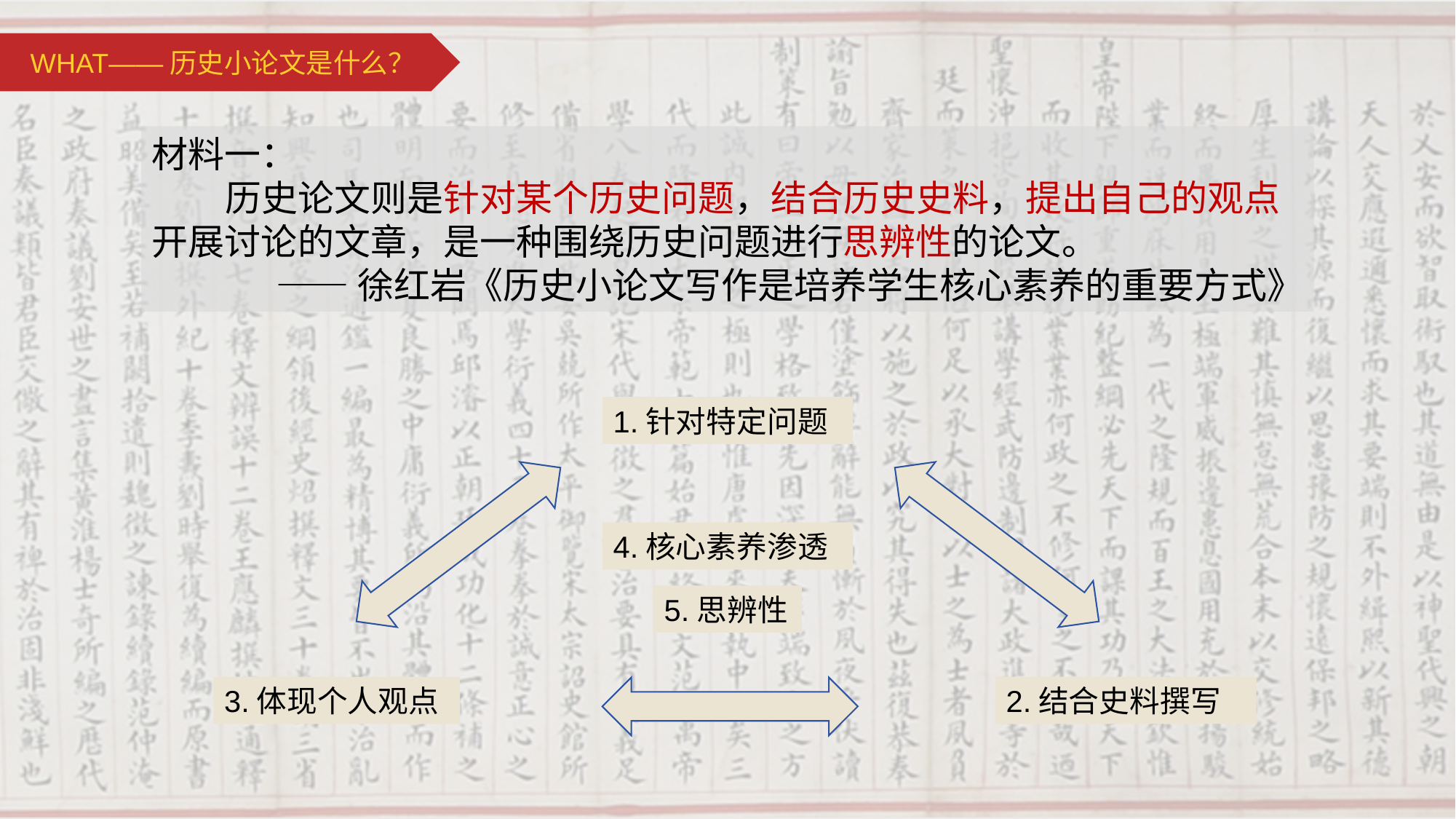

WHAT——历史小论文是什么？
材料一：
历史论文则是针对某个历史问题，结合历史史料，提出自己的观点开展讨论的文章，是一种围绕历史问题进行思辨性的论文。
——徐红岩《历史小论文写作是培养学生核心素养的重要方式》
1.针对特定问题

4.核心素养渗透
5.思辨性
3.体现个人观点
2.结合史料撰写